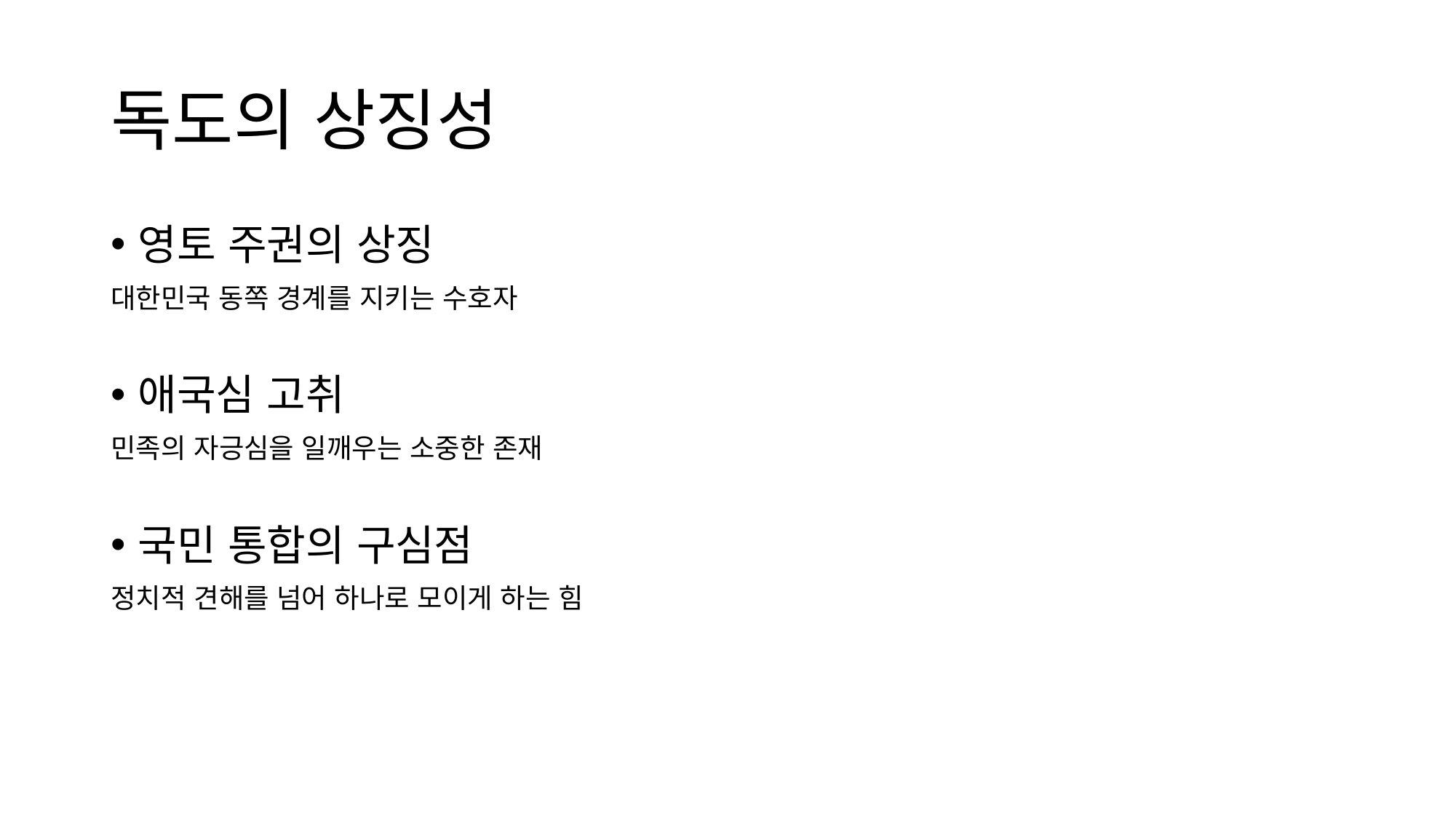

# 독도의 상징성
영토 주권의 상징
대한민국 동쪽 경계를 지키는 수호자

애국심 고취
민족의 자긍심을 일깨우는 소중한 존재

국민 통합의 구심점
정치적 견해를 넘어 하나로 모이게 하는 힘